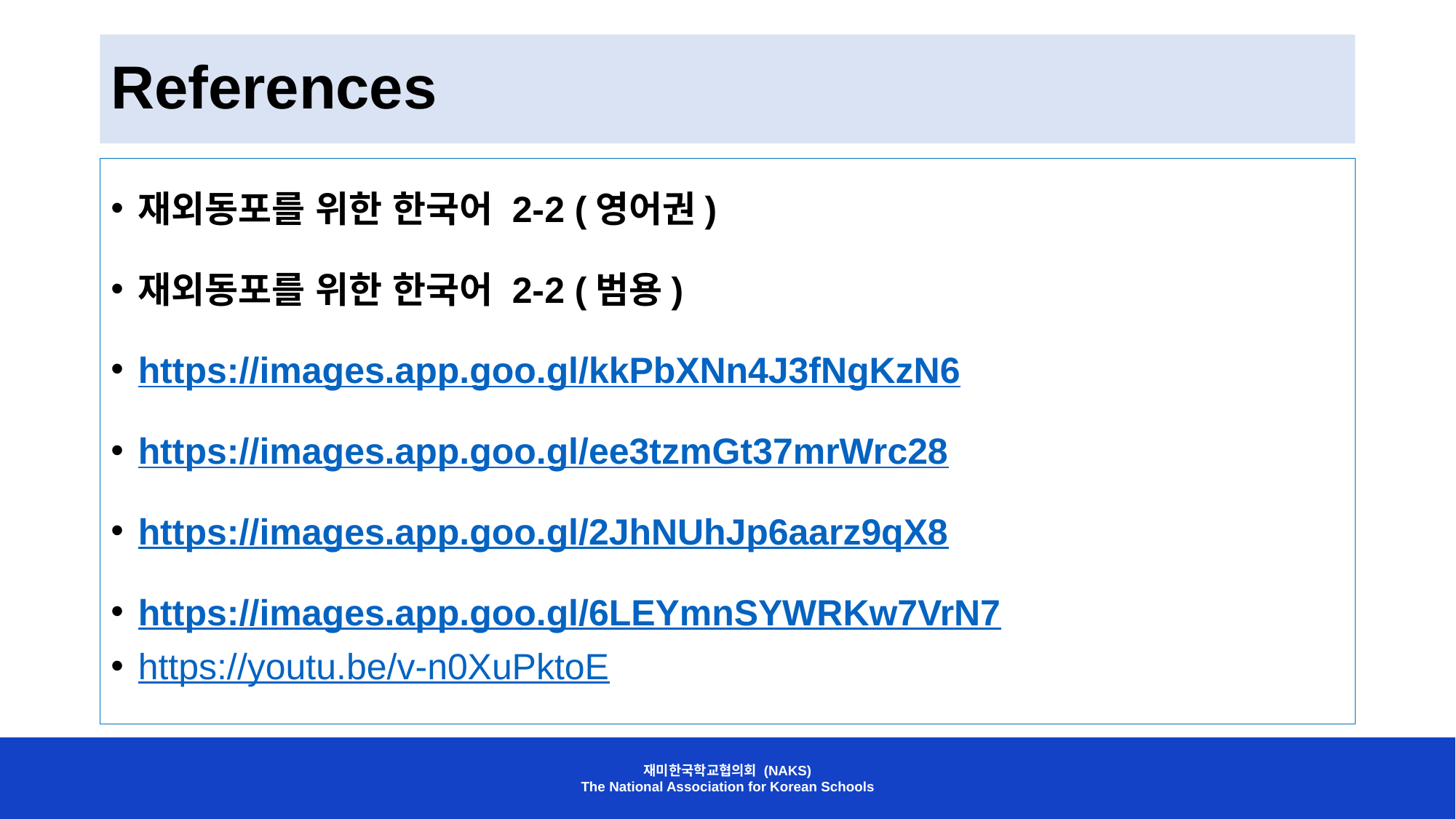

# References
재외동포를 위한 한국어 2-2 (영어권)
재외동포를 위한 한국어 2-2 (범용)
https://images.app.goo.gl/kkPbXNn4J3fNgKzN6
https://images.app.goo.gl/ee3tzmGt37mrWrc28
https://images.app.goo.gl/2JhNUhJp6aarz9qX8
https://images.app.goo.gl/6LEYmnSYWRKw7VrN7
https://youtu.be/v-n0XuPktoE